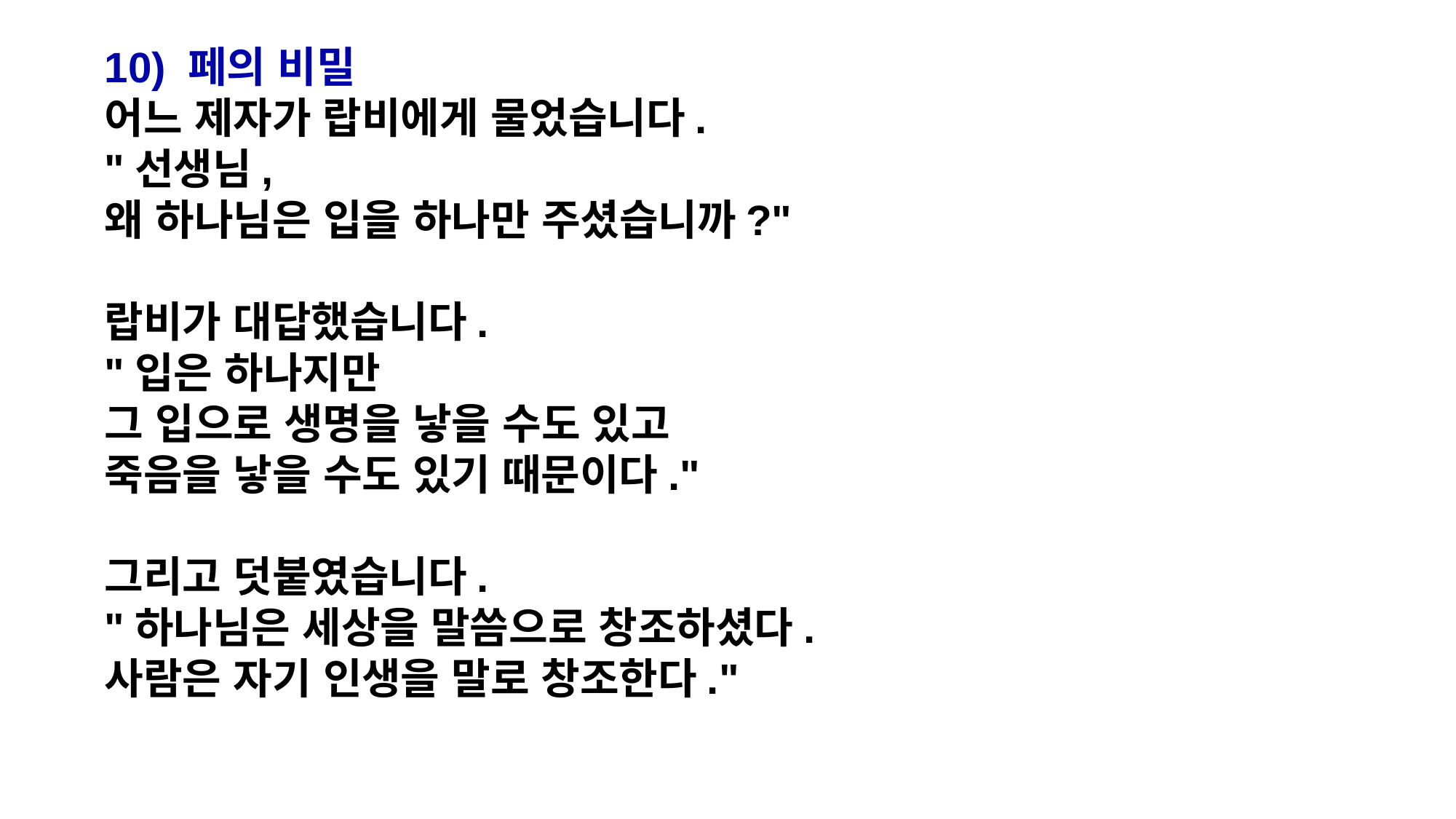

10) 페의 비밀
어느 제자가 랍비에게 물었습니다.
"선생님,
왜 하나님은 입을 하나만 주셨습니까?"

랍비가 대답했습니다.
"입은 하나지만
그 입으로 생명을 낳을 수도 있고
죽음을 낳을 수도 있기 때문이다."

그리고 덧붙였습니다.
"하나님은 세상을 말씀으로 창조하셨다.
사람은 자기 인생을 말로 창조한다."